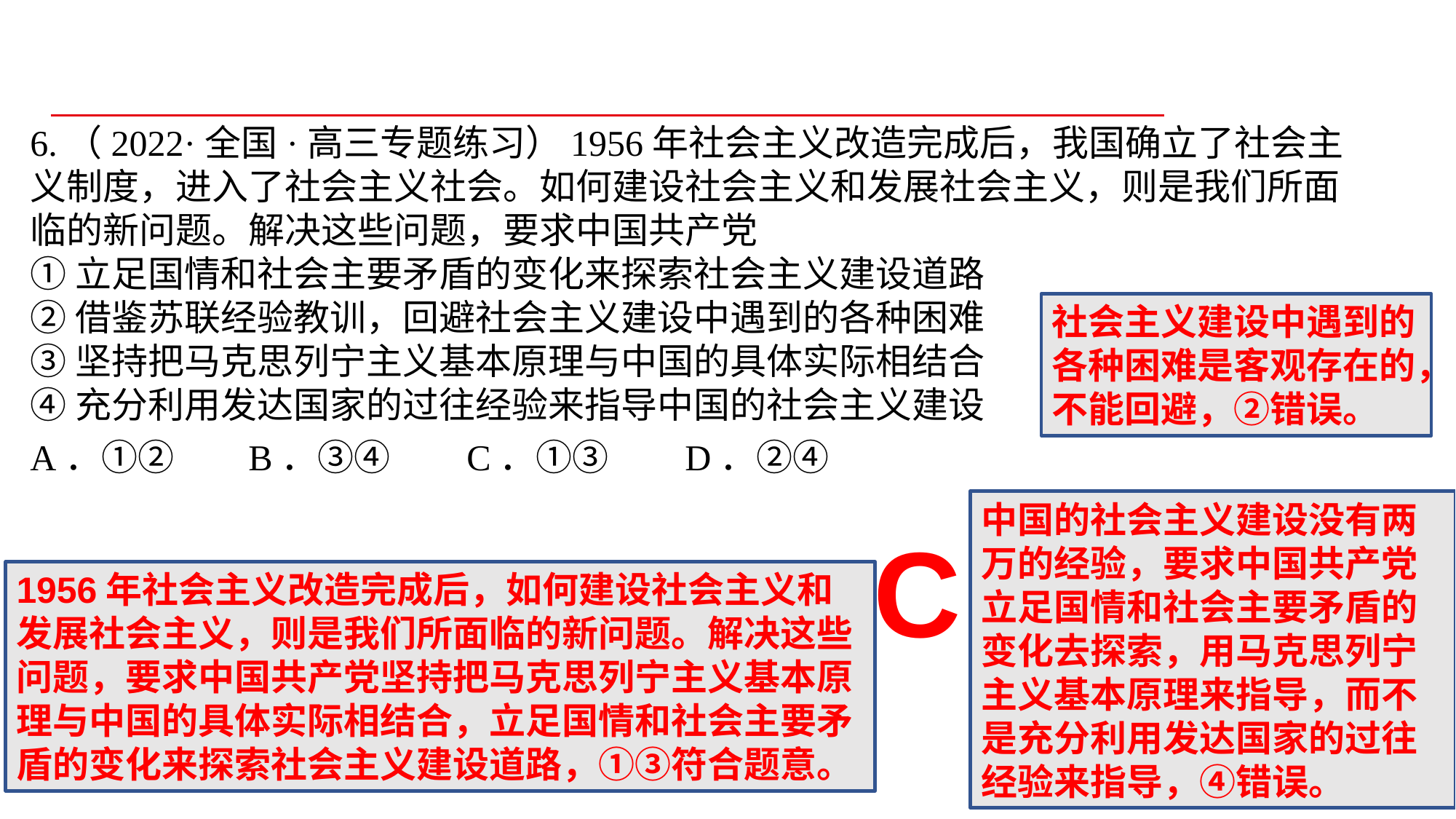

6.（2022·全国·高三专题练习）1956年社会主义改造完成后，我国确立了社会主义制度，进入了社会主义社会。如何建设社会主义和发展社会主义，则是我们所面临的新问题。解决这些问题，要求中国共产党①立足国情和社会主要矛盾的变化来探索社会主义建设道路②借鉴苏联经验教训，回避社会主义建设中遇到的各种困难③坚持把马克思列宁主义基本原理与中国的具体实际相结合④充分利用发达国家的过往经验来指导中国的社会主义建设A．①②	B．③④	C．①③	D．②④
社会主义建设中遇到的各种困难是客观存在的，不能回避，②错误。
中国的社会主义建设没有两万的经验，要求中国共产党立足国情和社会主要矛盾的变化去探索，用马克思列宁主义基本原理来指导，而不是充分利用发达国家的过往经验来指导，④错误。
C
1956年社会主义改造完成后，如何建设社会主义和发展社会主义，则是我们所面临的新问题。解决这些问题，要求中国共产党坚持把马克思列宁主义基本原理与中国的具体实际相结合，立足国情和社会主要矛盾的变化来探索社会主义建设道路，①③符合题意。